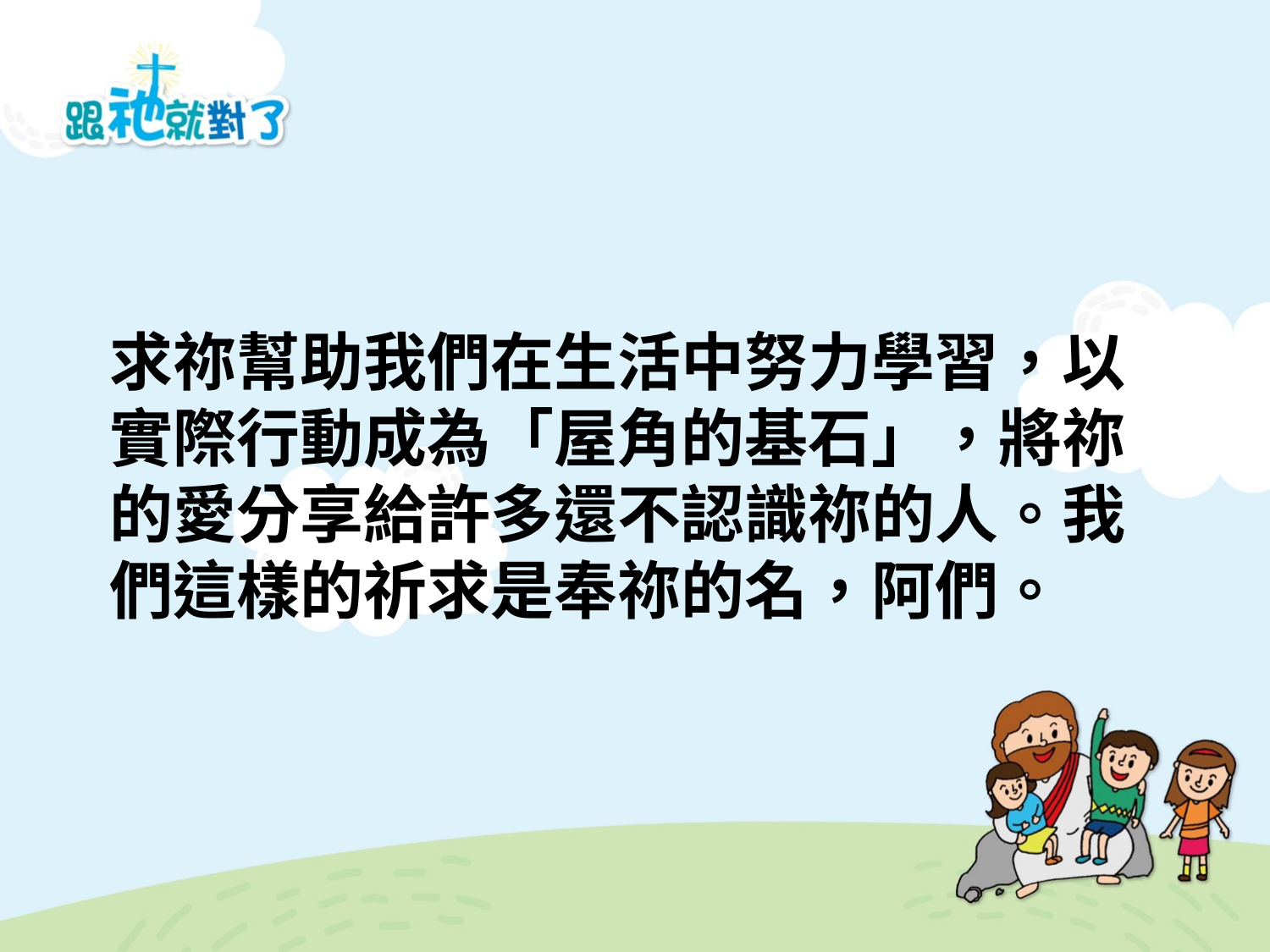

求祢幫助我們在生活中努力學習，以實際行動成為「屋角的基石」，將祢的愛分享給許多還不認識祢的人。我們這樣的祈求是奉祢的名，阿們。